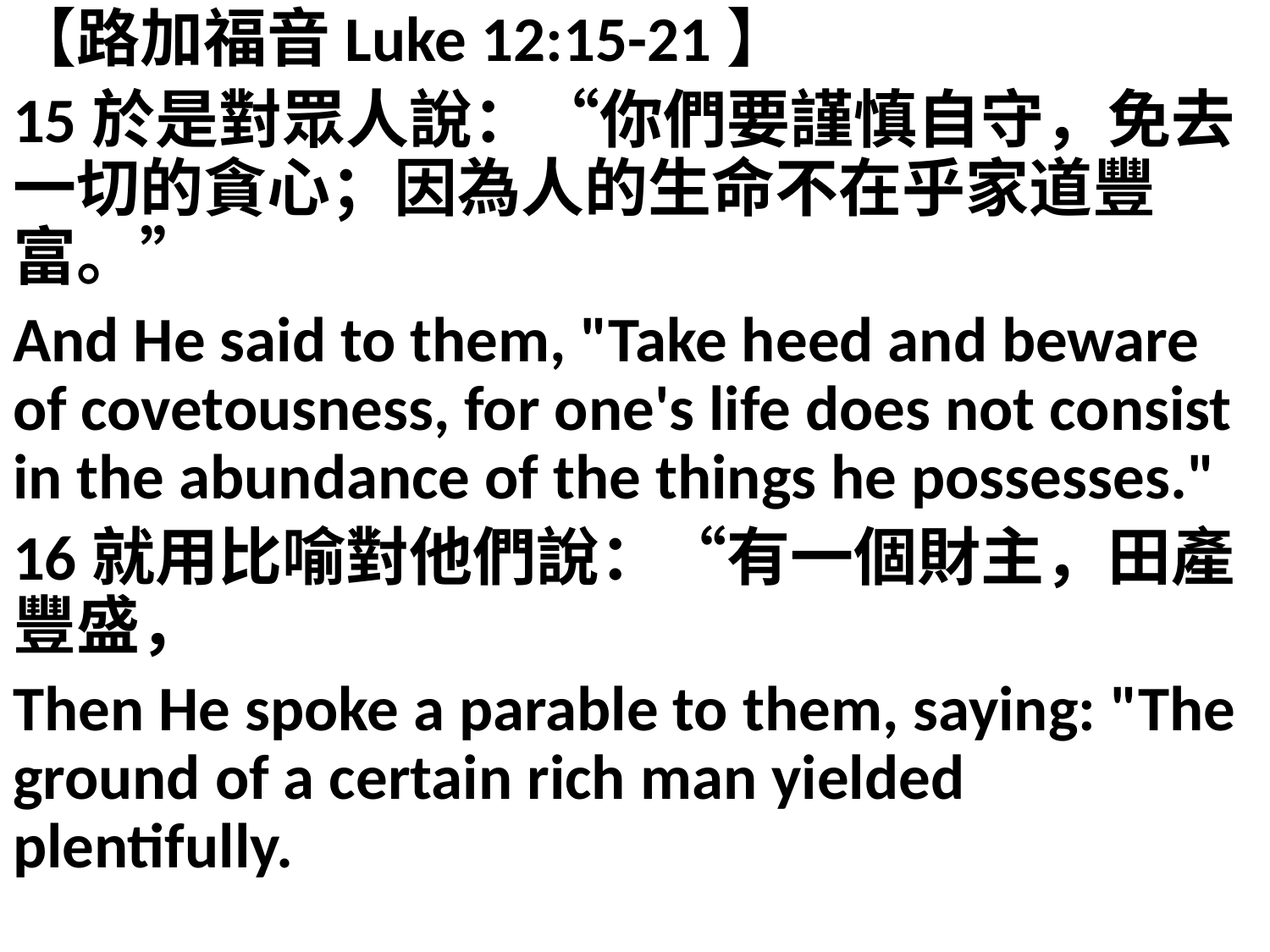

【路加福音Luke 12:15-21】
15於是對眾人說：“你們要謹慎自守，免去一切的貪心；因為人的生命不在乎家道豐富。”
And He said to them, "Take heed and beware of covetousness, for one's life does not consist in the abundance of the things he possesses."
16就用比喻對他們說：“有一個財主，田產豐盛，
Then He spoke a parable to them, saying: "The ground of a certain rich man yielded plentifully.